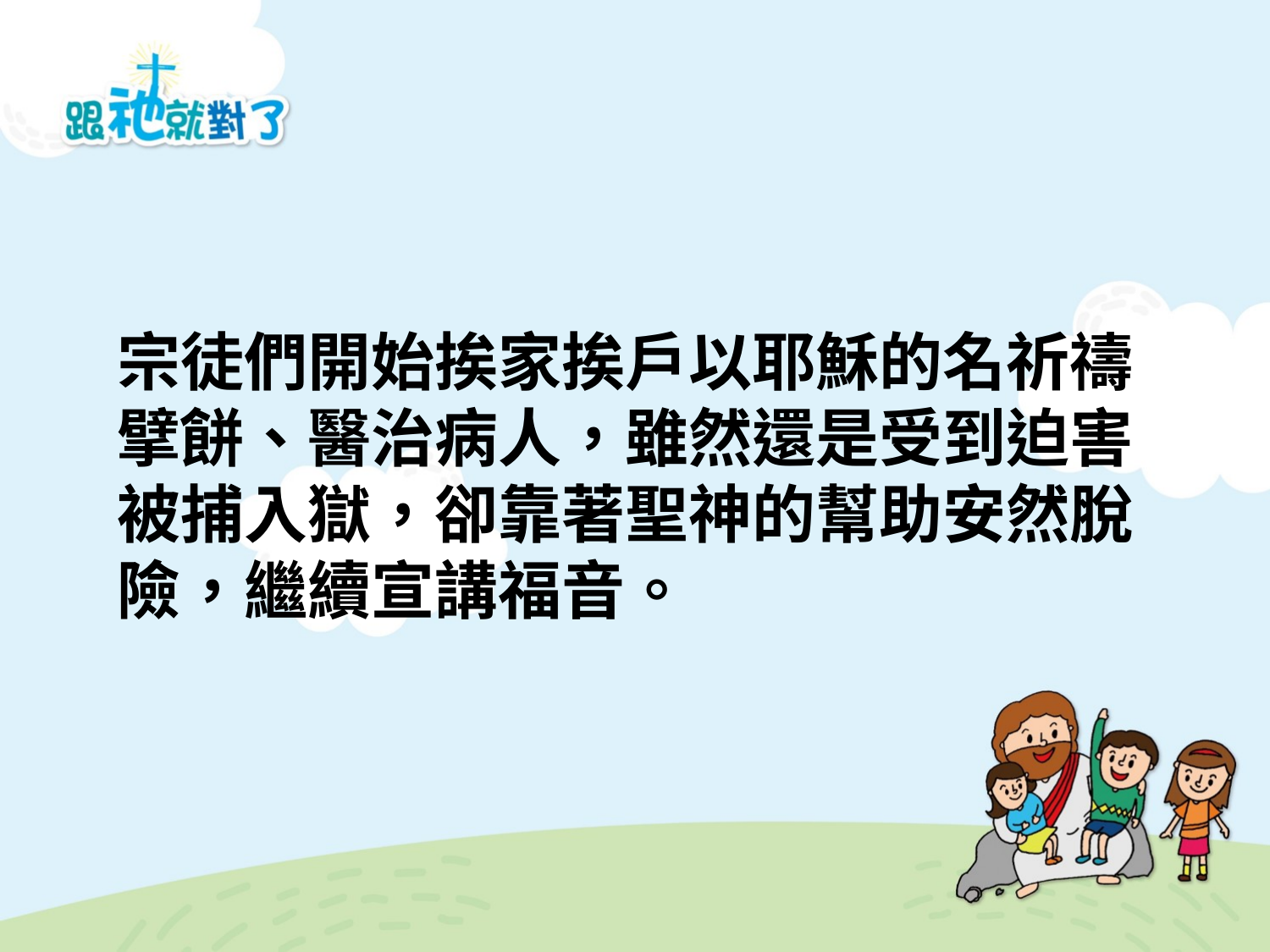

宗徒們開始挨家挨戶以耶穌的名祈禱擘餅、醫治病人，雖然還是受到迫害被捕入獄，卻靠著聖神的幫助安然脫險，繼續宣講福音。